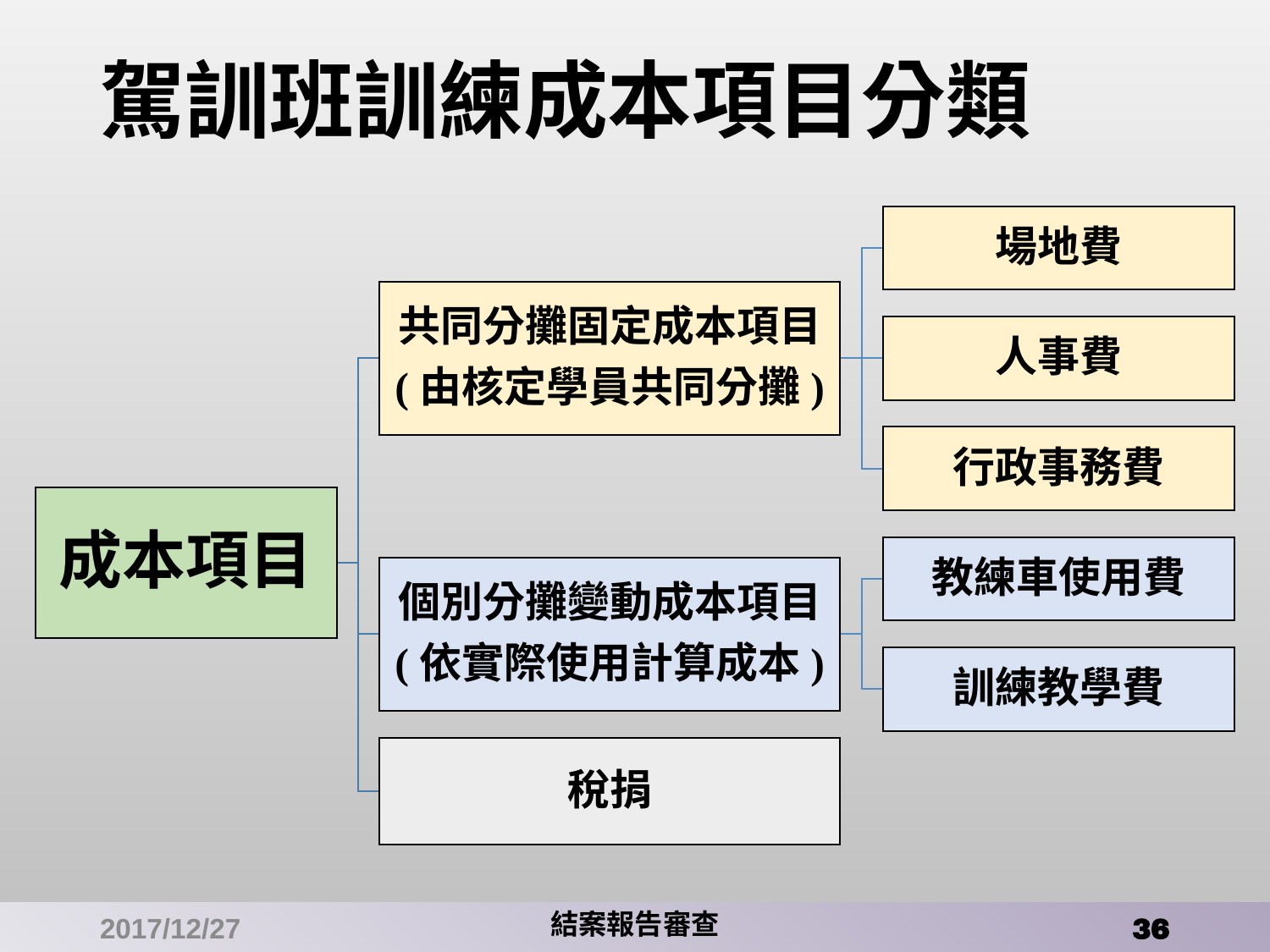

# 駕訓班訓練成本項目分類
成本項目
共同分攤固定成本項目
(由核定學員共同分攤)
場地費
人事費
行政事務費
個別分攤變動成本項目
(依實際使用計算成本)
教練車使用費
訓練教學費
稅捐
2017/12/27
結案報告審查
36